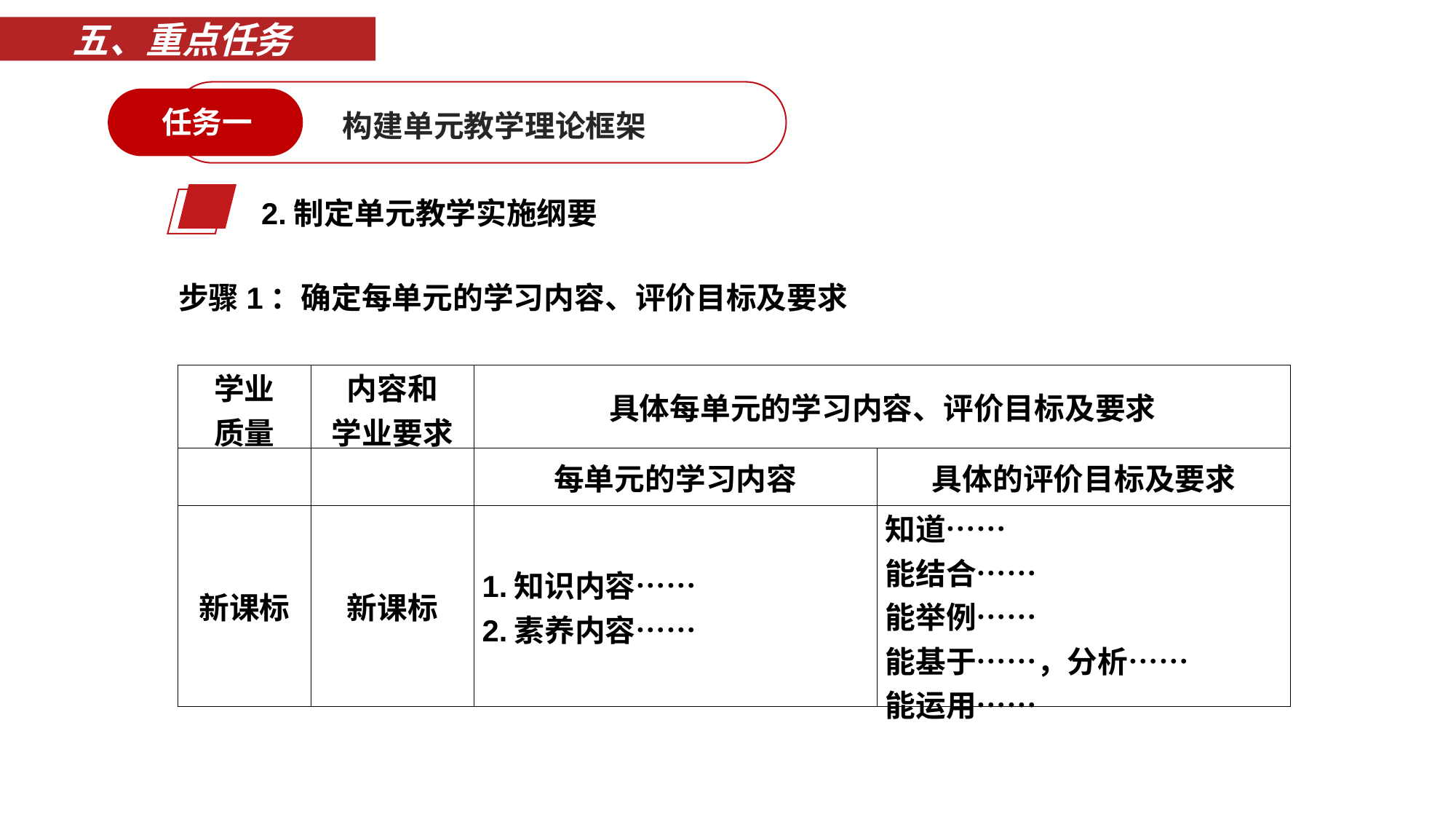

五、重点任务

任务一
构建单元教学理论框架

2.制定单元教学实施纲要
步骤1：确定每单元的学习内容、评价目标及要求
| 学业 质量 | 内容和 学业要求 | 具体每单元的学习内容、评价目标及要求 |  |
| --- | --- | --- | --- |
|  |  | 每单元的学习内容 | 具体的评价目标及要求 |
| 新课标 | 新课标 | 1.知识内容…… 2.素养内容…… | 知道…… 能结合…… 能举例…… 能基于……，分析…… 能运用…… |